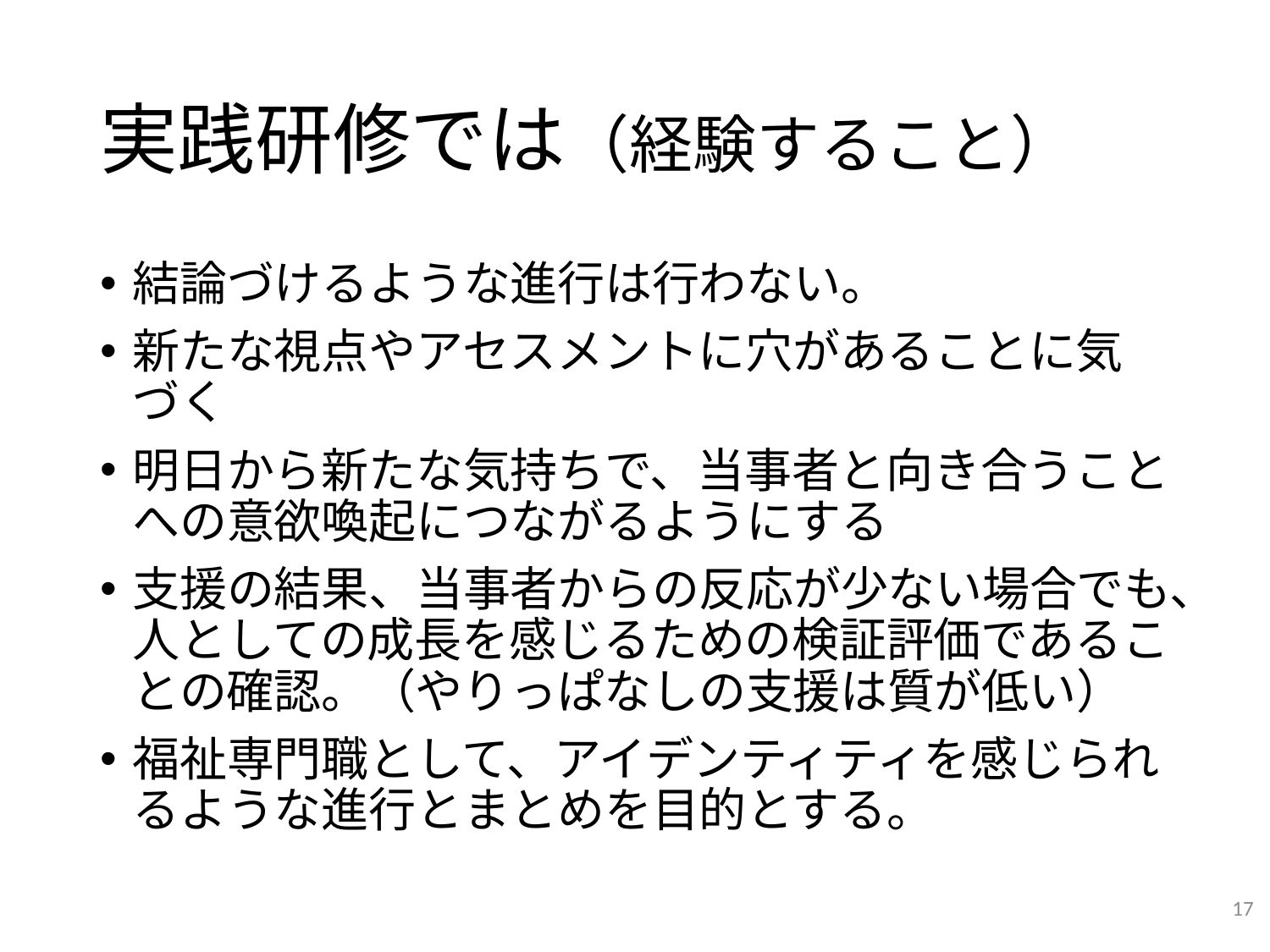

# 実践研修では（経験すること）
結論づけるような進行は行わない。
新たな視点やアセスメントに穴があることに気づく
明日から新たな気持ちで、当事者と向き合うことへの意欲喚起につながるようにする
支援の結果、当事者からの反応が少ない場合でも、人としての成長を感じるための検証評価であることの確認。（やりっぱなしの支援は質が低い）
福祉専門職として、アイデンティティを感じられるような進行とまとめを目的とする。

17